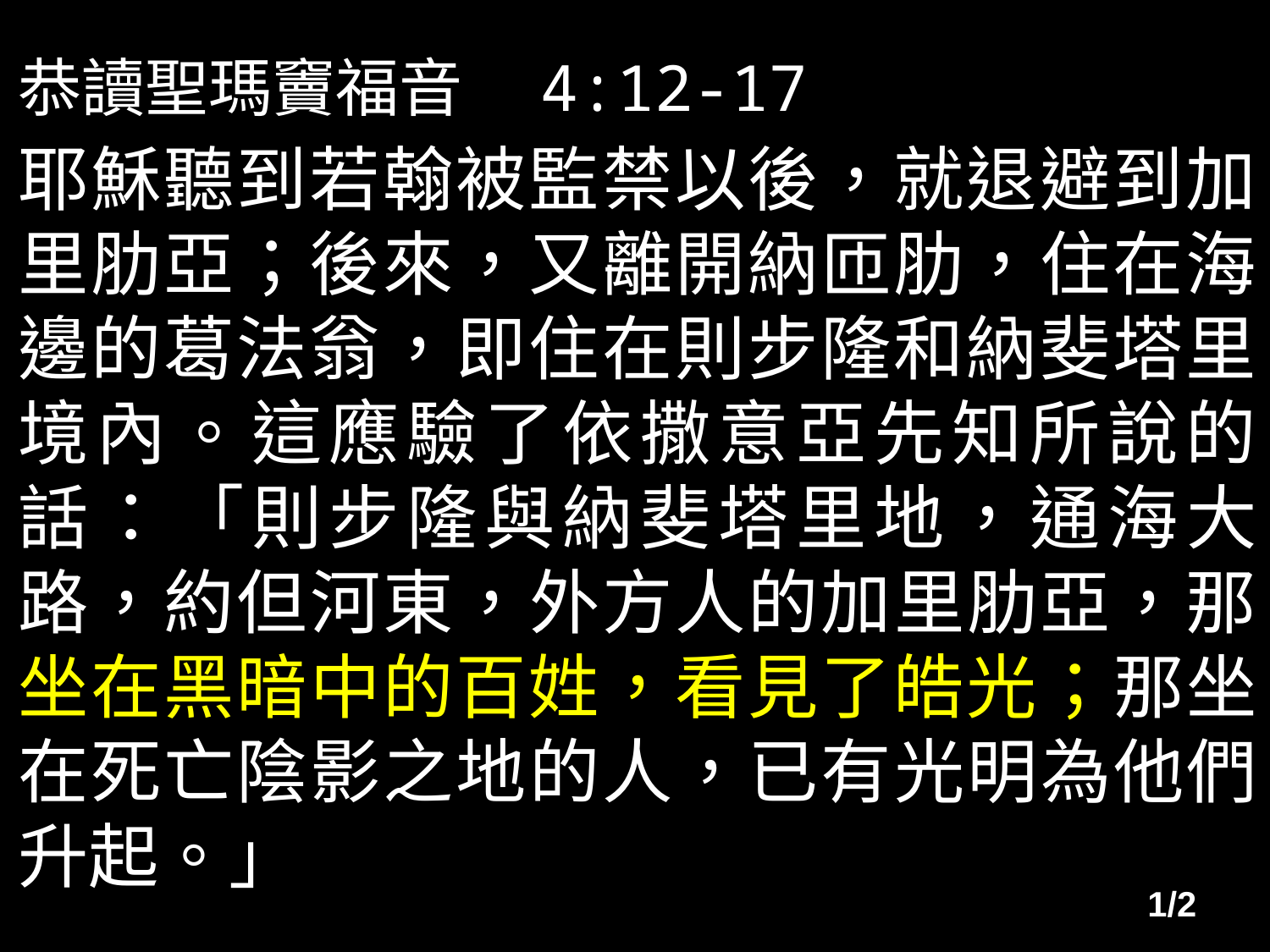

恭讀聖瑪竇福音　4:12-17
耶穌聽到若翰被監禁以後，就退避到加里肋亞；後來，又離開納匝肋，住在海邊的葛法翁，即住在則步隆和納斐塔里境內。這應驗了依撒意亞先知所說的話：「則步隆與納斐塔里地，通海大路，約但河東，外方人的加里肋亞，那坐在黑暗中的百姓，看見了皓光；那坐在死亡陰影之地的人，已有光明為他們升起。」

1/2